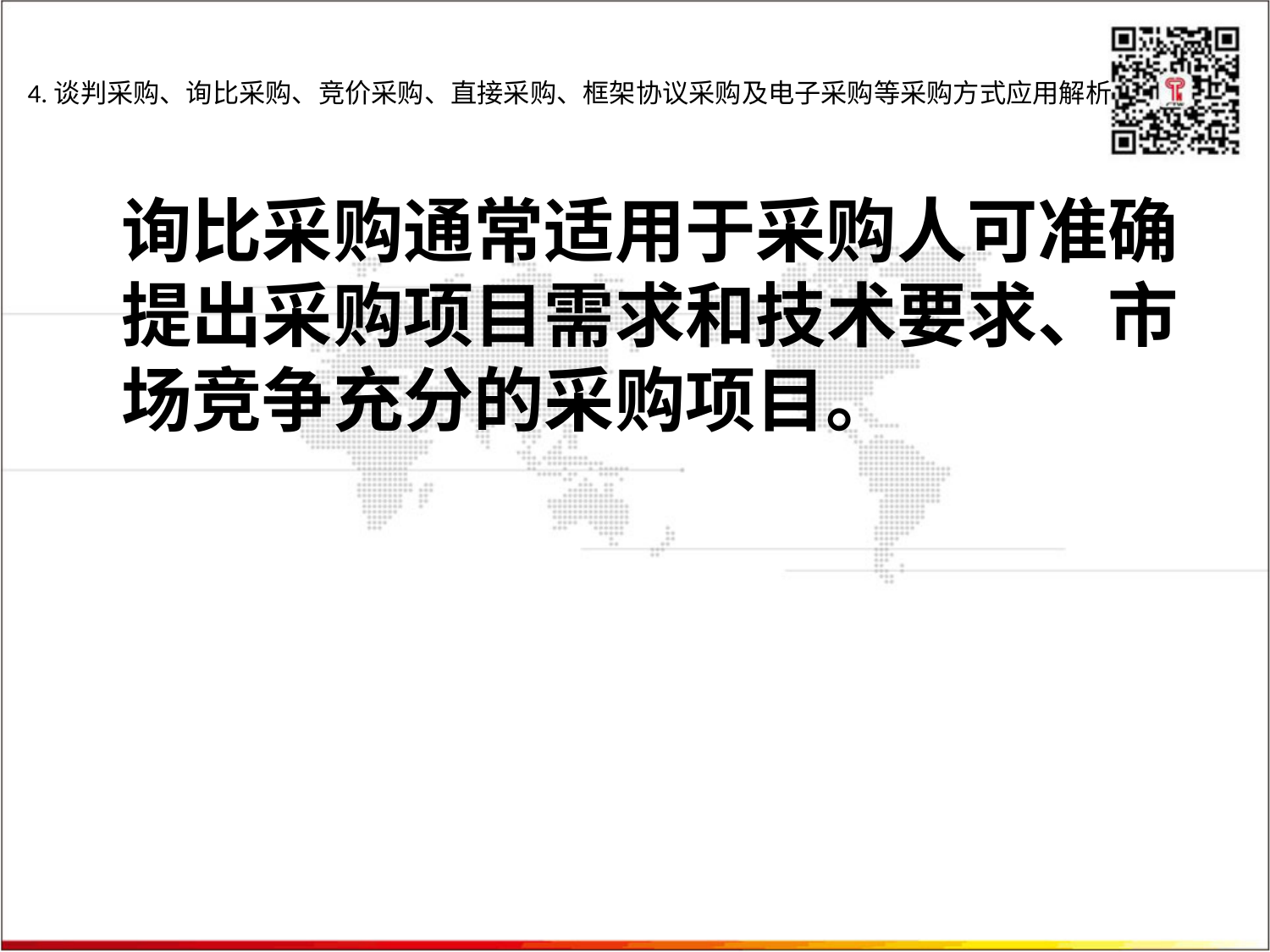

4.谈判采购、询比采购、竞价采购、直接采购、框架协议采购及电子采购等采购方式应用解析
询比采购通常适用于采购人可准确提出采购项目需求和技术要求、市场竞争充分的采购项目。